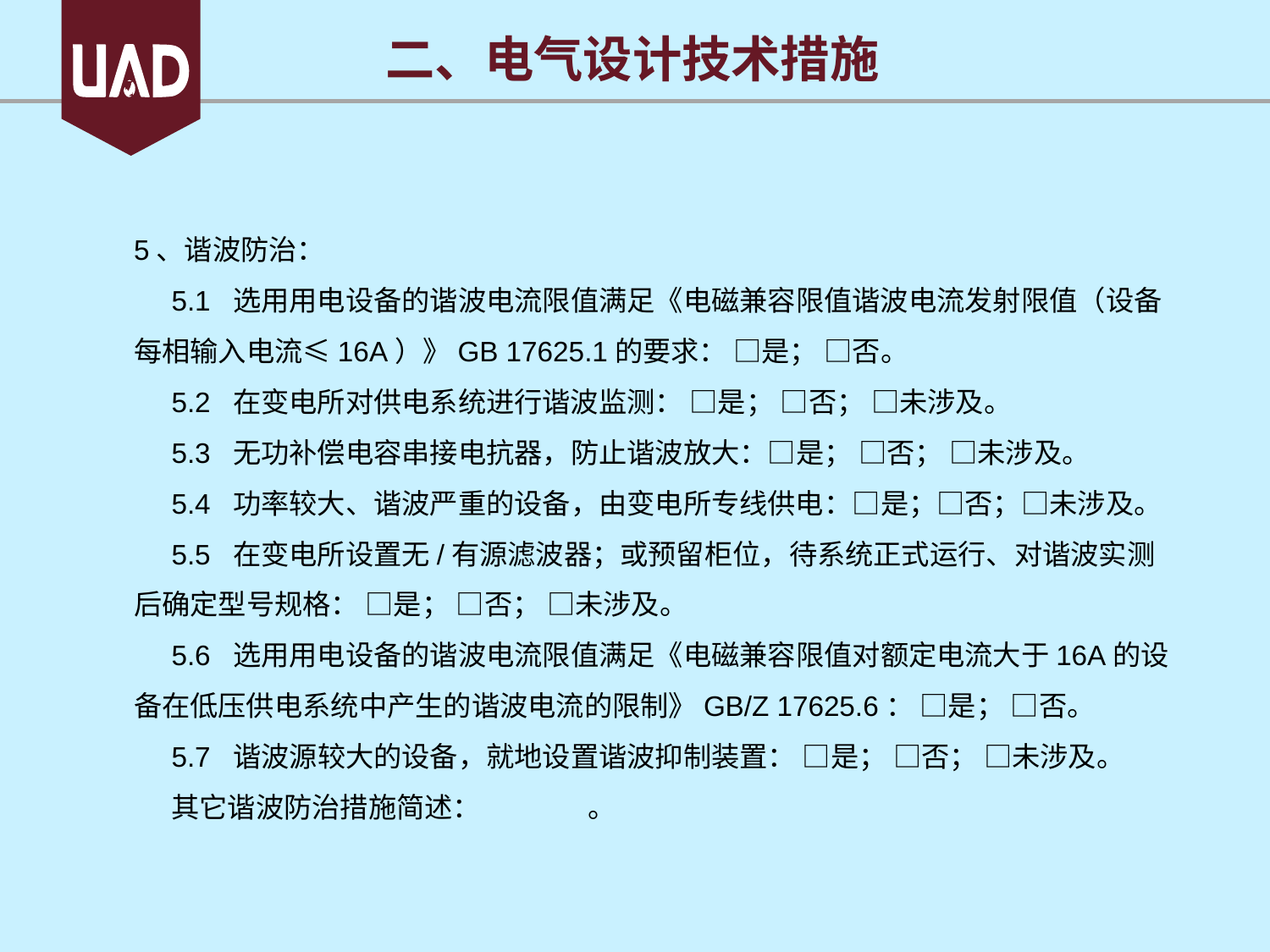

二、电气设计技术措施
5、谐波防治：
5.1  选用用电设备的谐波电流限值满足《电磁兼容限值谐波电流发射限值（设备每相输入电流≤16A）》GB 17625.1的要求： □是； □否。
5.2  在变电所对供电系统进行谐波监测： □是； □否； □未涉及。
5.3  无功补偿电容串接电抗器，防止谐波放大：□是； □否； □未涉及。
5.4  功率较大、谐波严重的设备，由变电所专线供电：□是；□否；□未涉及。
5.5  在变电所设置无/有源滤波器；或预留柜位，待系统正式运行、对谐波实测后确定型号规格： □是； □否； □未涉及。
5.6  选用用电设备的谐波电流限值满足《电磁兼容限值对额定电流大于16A的设备在低压供电系统中产生的谐波电流的限制》GB/Z 17625.6： □是； □否。
5.7  谐波源较大的设备，就地设置谐波抑制装置： □是； □否； □未涉及。
其它谐波防治措施简述：                 。